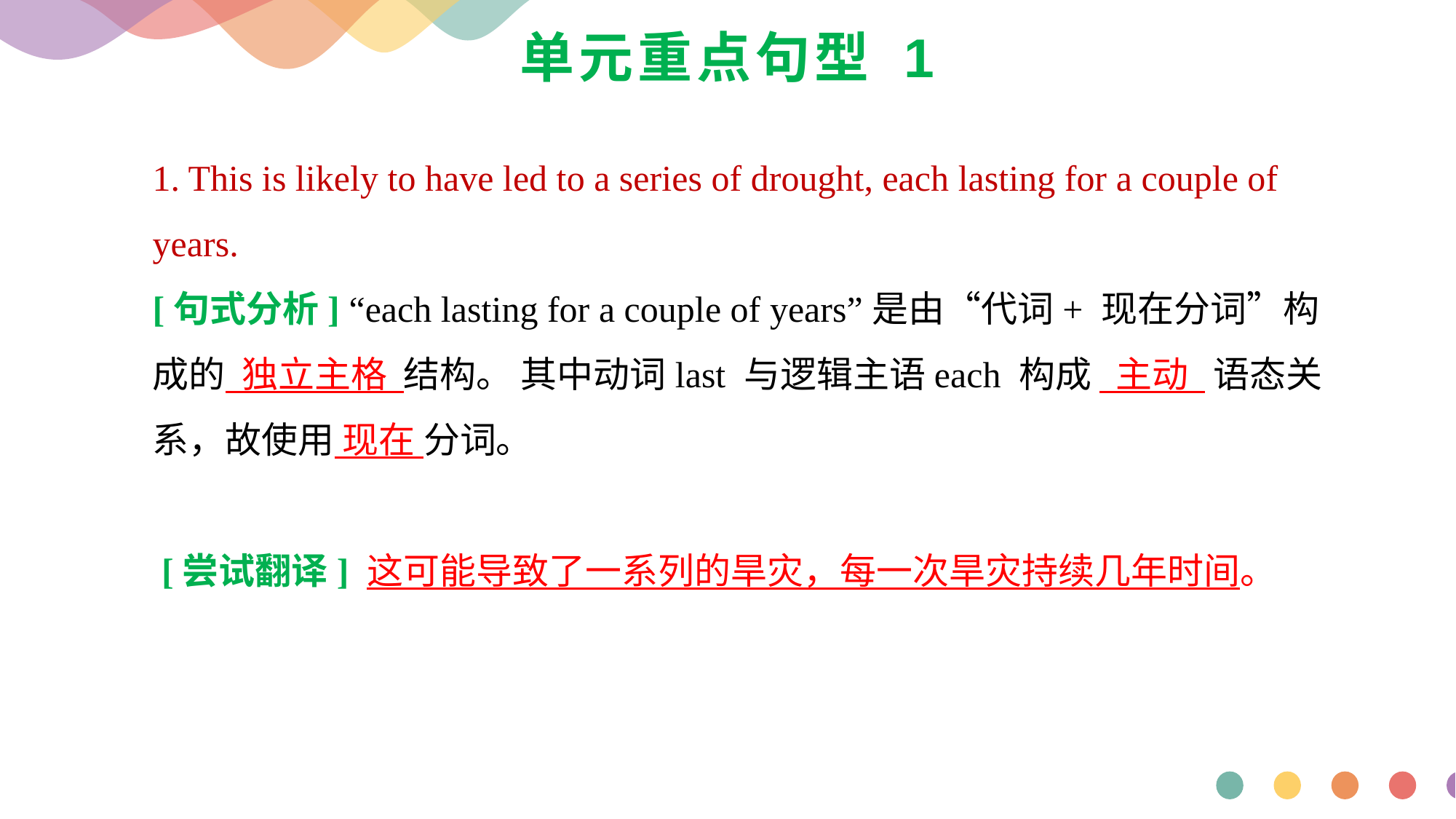

# 单元重点句型 1
1. This is likely to have led to a series of drought, each lasting for a couple of years.
[句式分析] “each lasting for a couple of years”是由“代词+ 现在分词”构成的  独立主格  结构。 其中动词last 与逻辑主语each 构成   主动   语态关系，故使用 现在 分词。

 [尝试翻译] 这可能导致了一系列的旱灾，每一次旱灾持续几年时间。